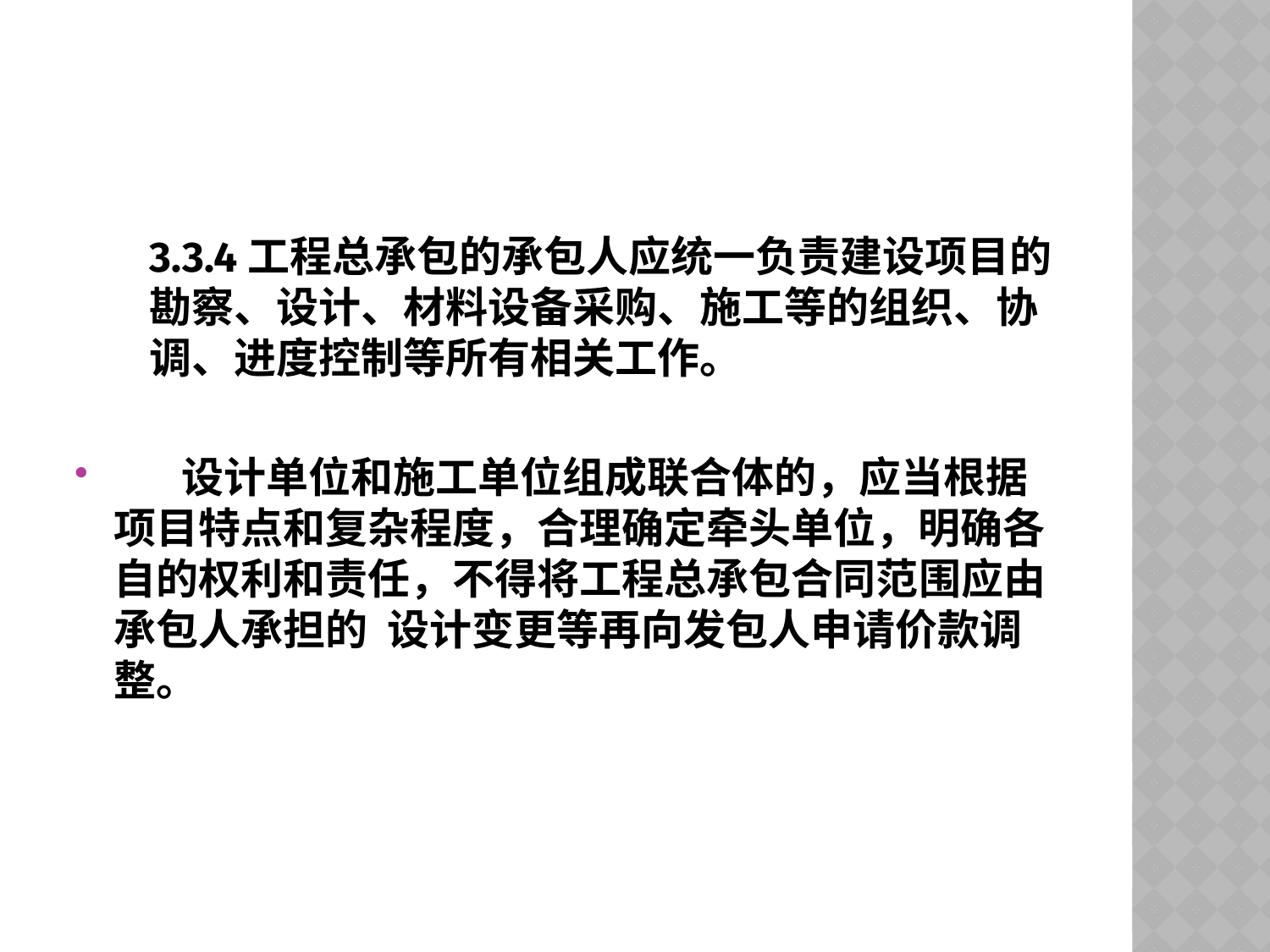

#
3.3.4工程总承包的承包人应统一负责建设项目的勘察、设计、材料设备采购、施工等的组织、协调、进度控制等所有相关工作。

      设计单位和施工单位组成联合体的，应当根据项目特点和复杂程度，合理确定牵头单位，明确各自的权利和责任，不得将工程总承包合同范围应由承包人承担的  设计变更等再向发包人申请价款调整。